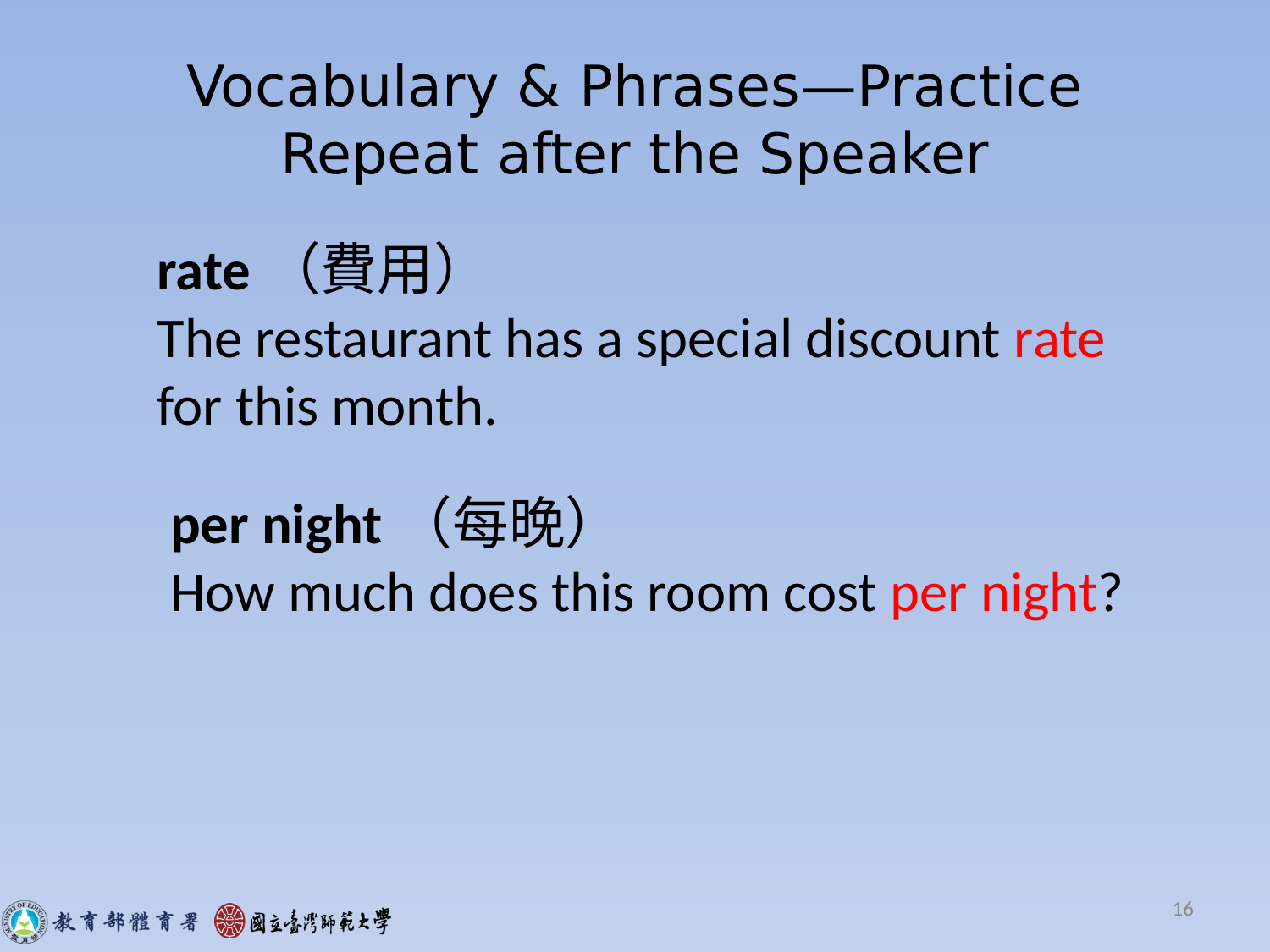

# Vocabulary & Phrases—Practice Repeat after the Speaker
rate（費用）
The restaurant has a special discount rate
for this month.
per night（每晚）
How much does this room cost per night?
16